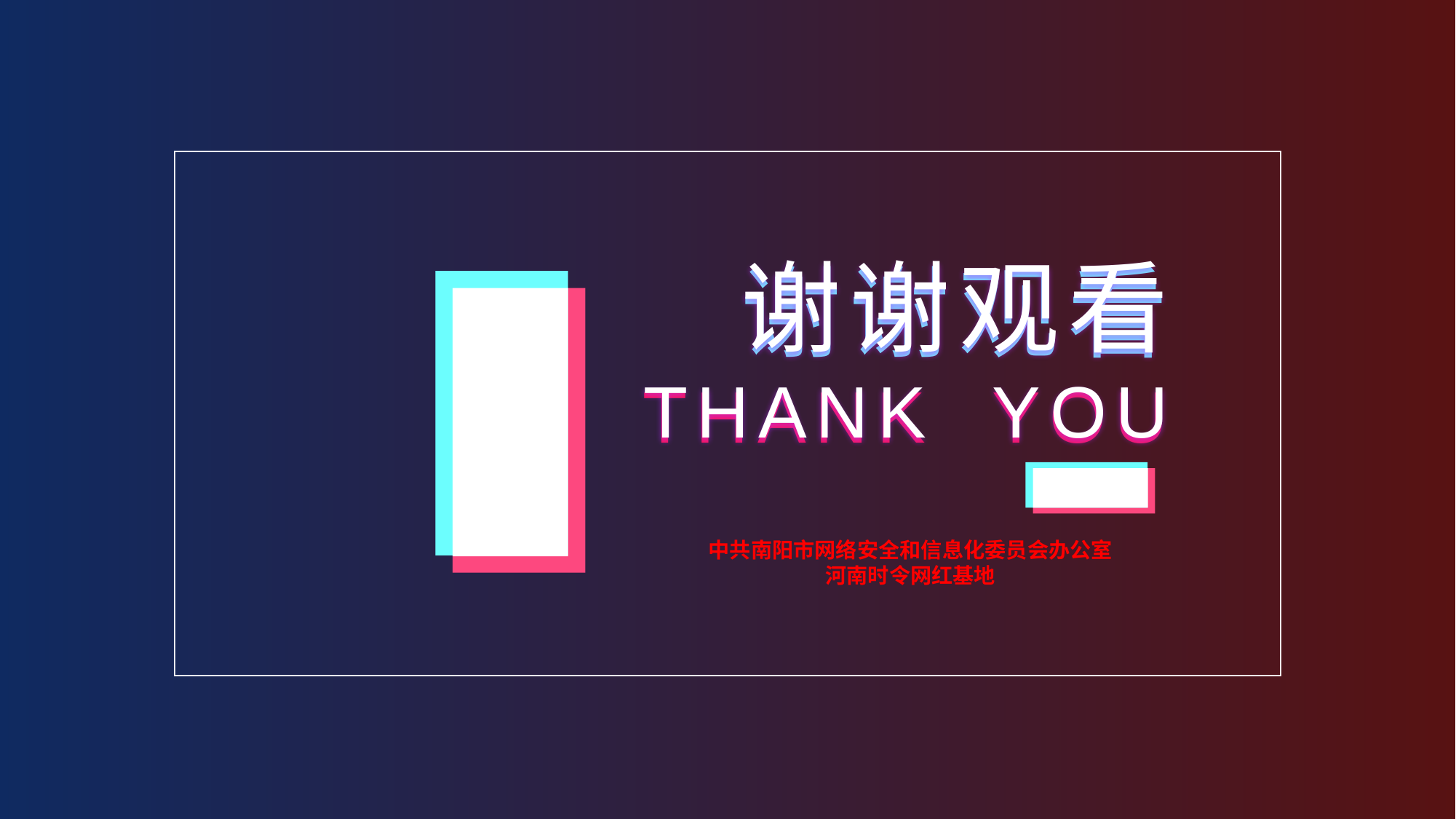

谢谢观看
谢谢观看

THANK  YOU
THANK  YOU

中共南阳市网络安全和信息化委员会办公室
河南时令网红基地